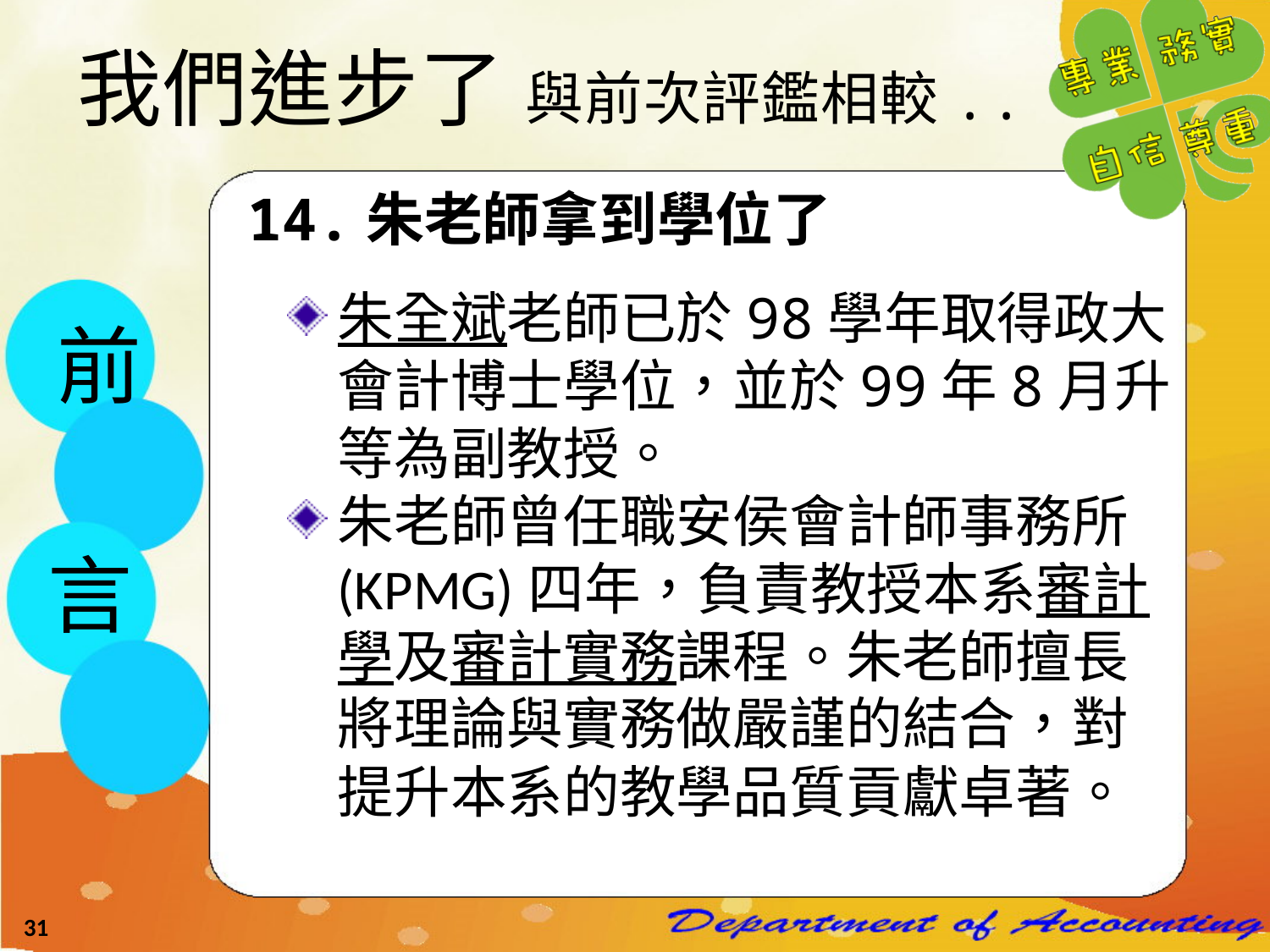

# 我們進步了 與前次評鑑相較..
14.朱老師拿到學位了

朱全斌老師已於98學年取得政大會計博士學位，並於99年8月升等為副教授。
朱老師曾任職安侯會計師事務所(KPMG)四年，負責教授本系審計學及審計實務課程。朱老師擅長將理論與實務做嚴謹的結合，對提升本系的教學品質貢獻卓著。
前

言

31